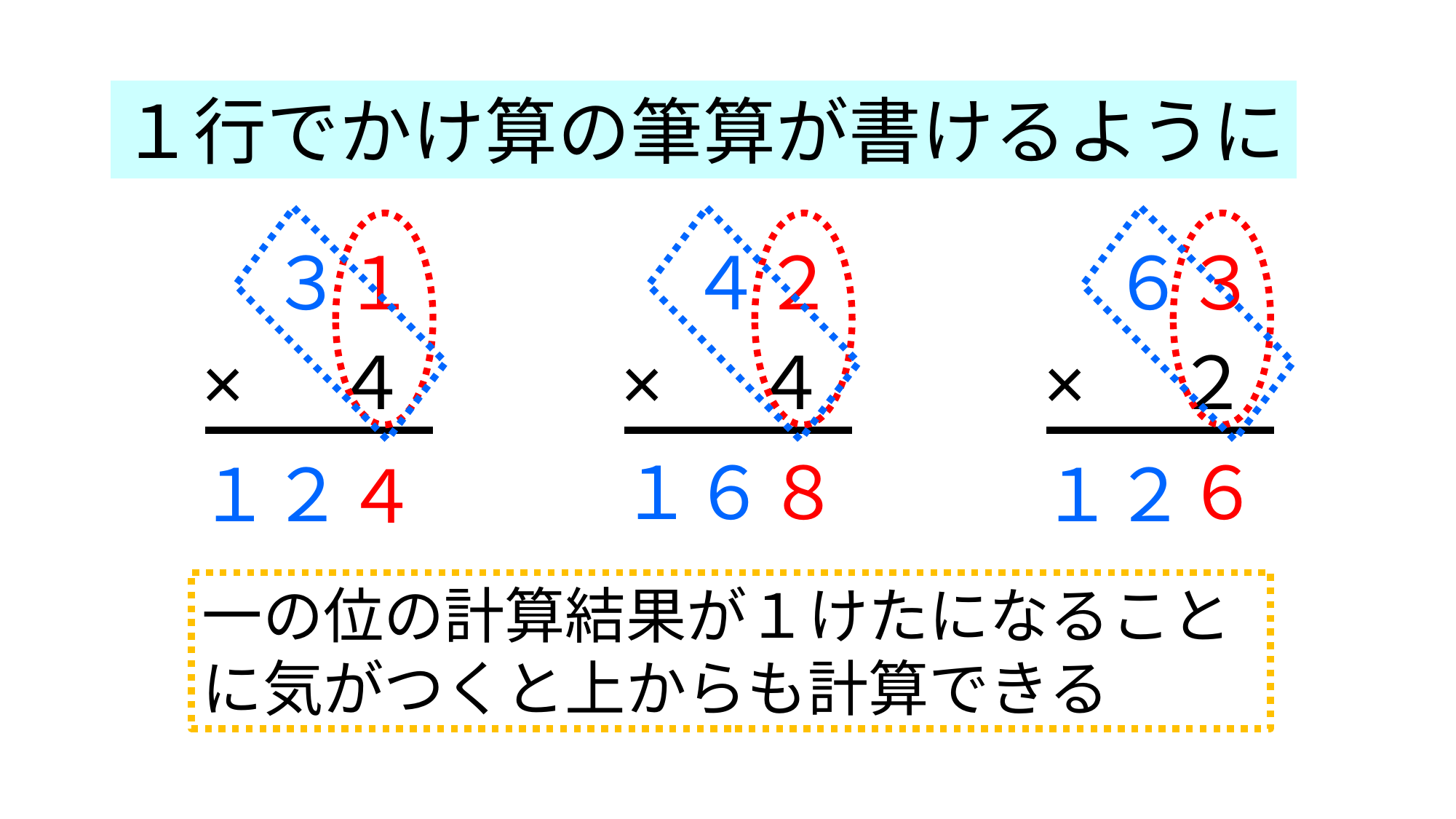

１行でかけ算の筆算が書けるように

３１
４２
６３
×　４
×　４
×　２
６
８
１６
１２
１２
４
一の位の計算結果が１けたになることに気がつくと上からも計算できる